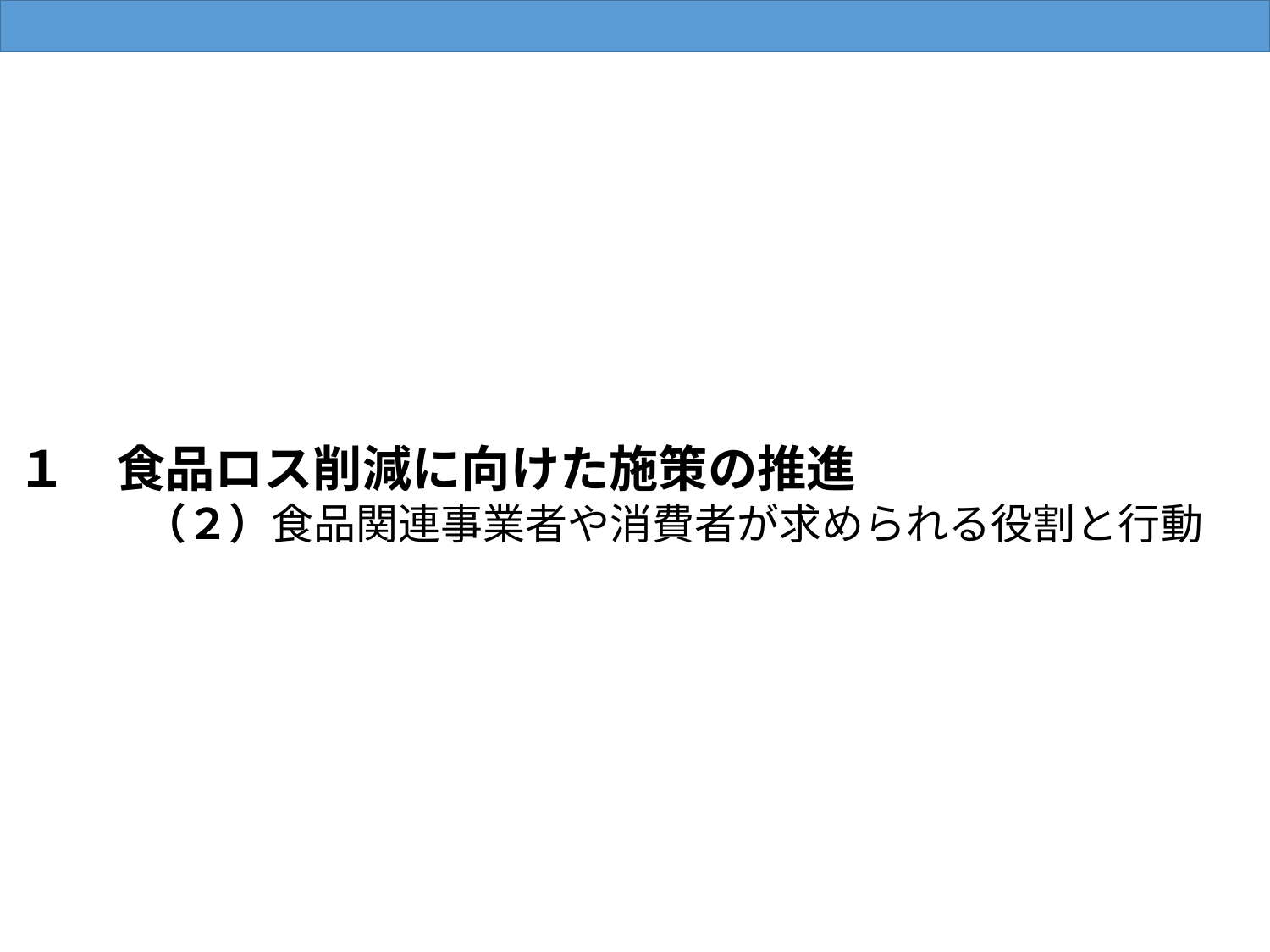

5
１　食品ロス削減に向けた施策の推進
　　　（２）食品関連事業者や消費者が求められる役割と行動